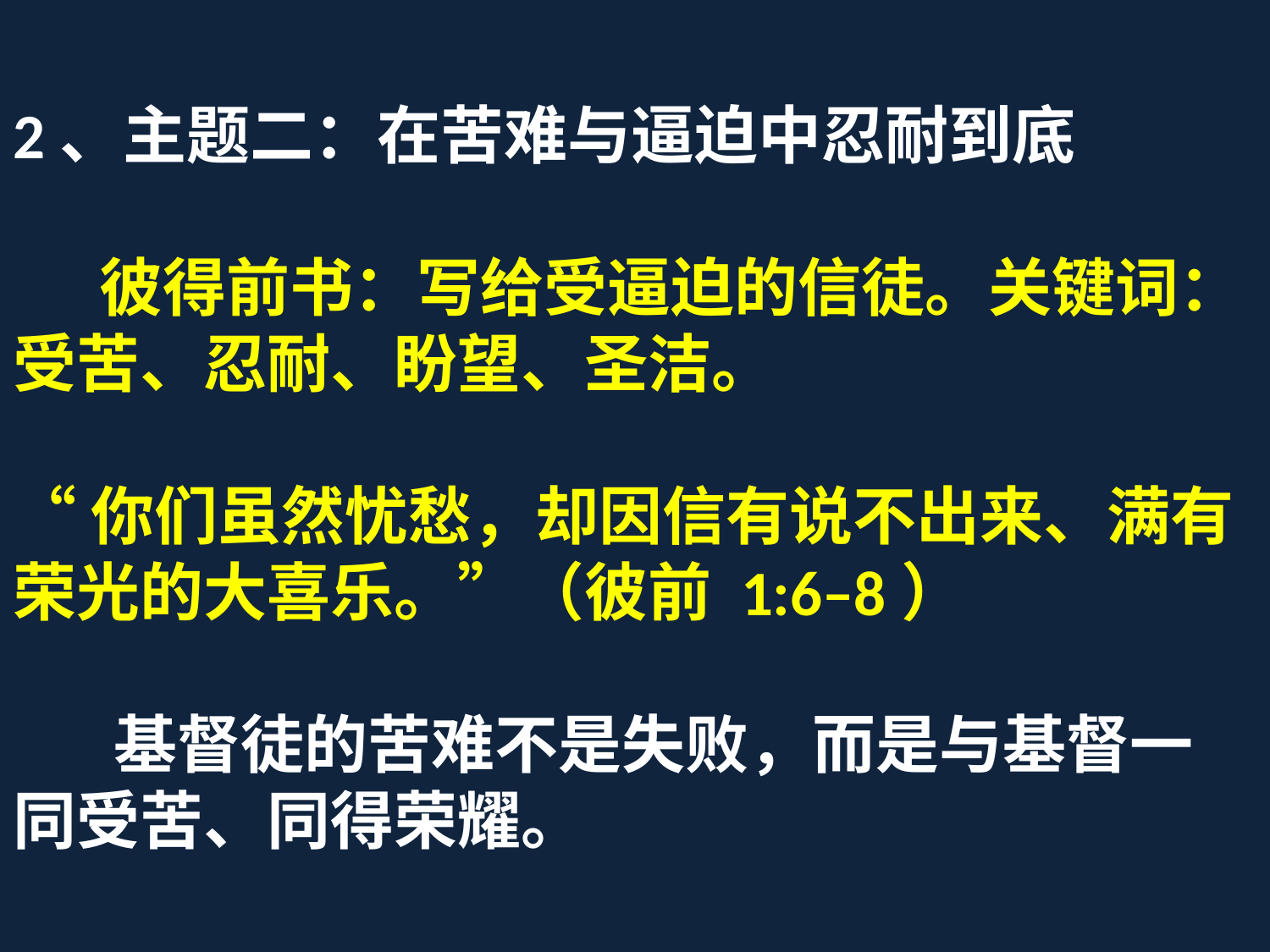

2、主题二：在苦难与逼迫中忍耐到底

     彼得前书：写给受逼迫的信徒。关键词：受苦、忍耐、盼望、圣洁。

“你们虽然忧愁，却因信有说不出来、满有荣光的大喜乐。”（彼前 1:6–8）

      基督徒的苦难不是失败，而是与基督一同受苦、同得荣耀。